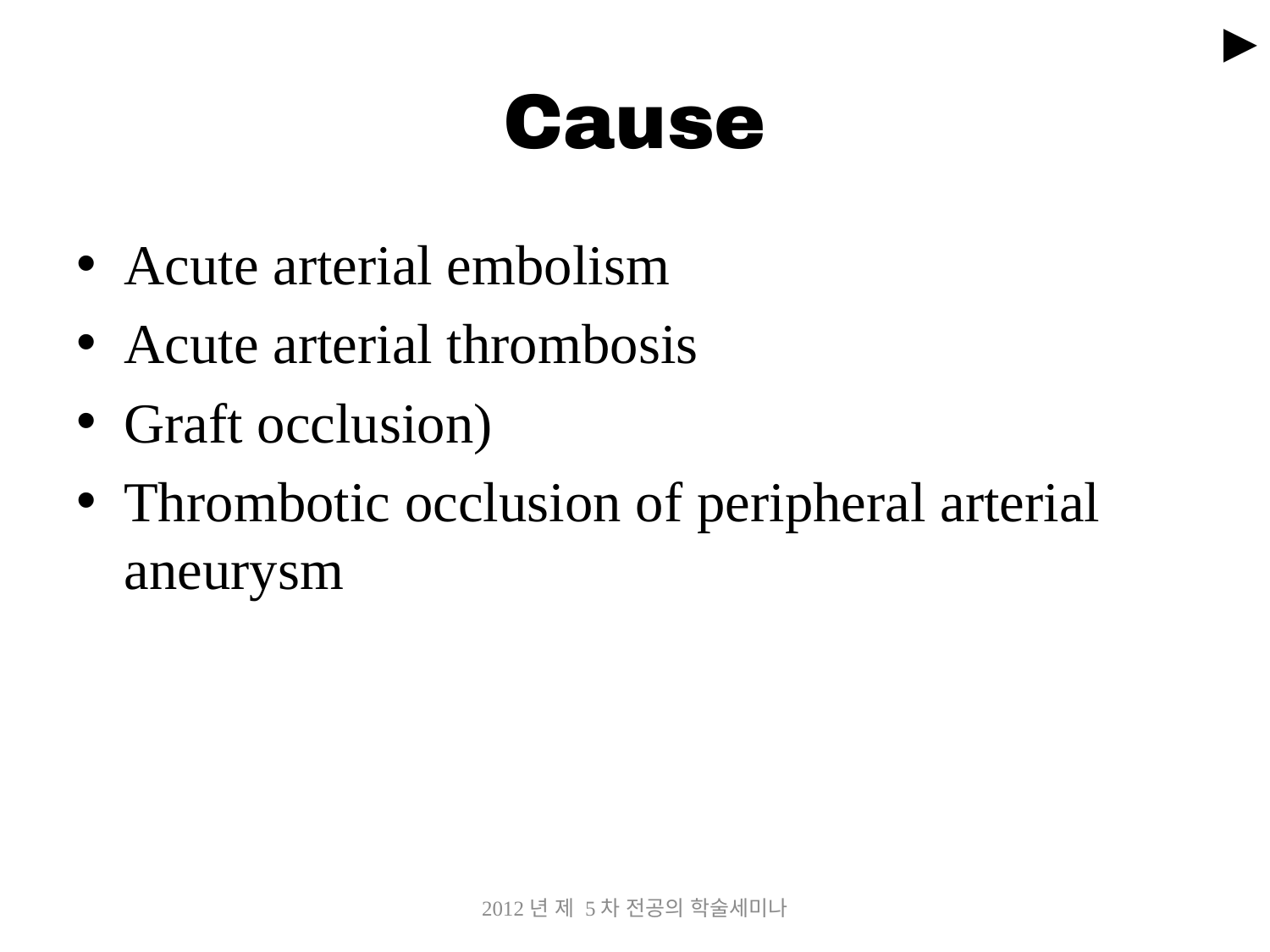

►
# Cause
Acute arterial embolism
Acute arterial thrombosis
Graft occlusion)
Thrombotic occlusion of peripheral arterial aneurysm

2012년 제 5차 전공의 학술세미나